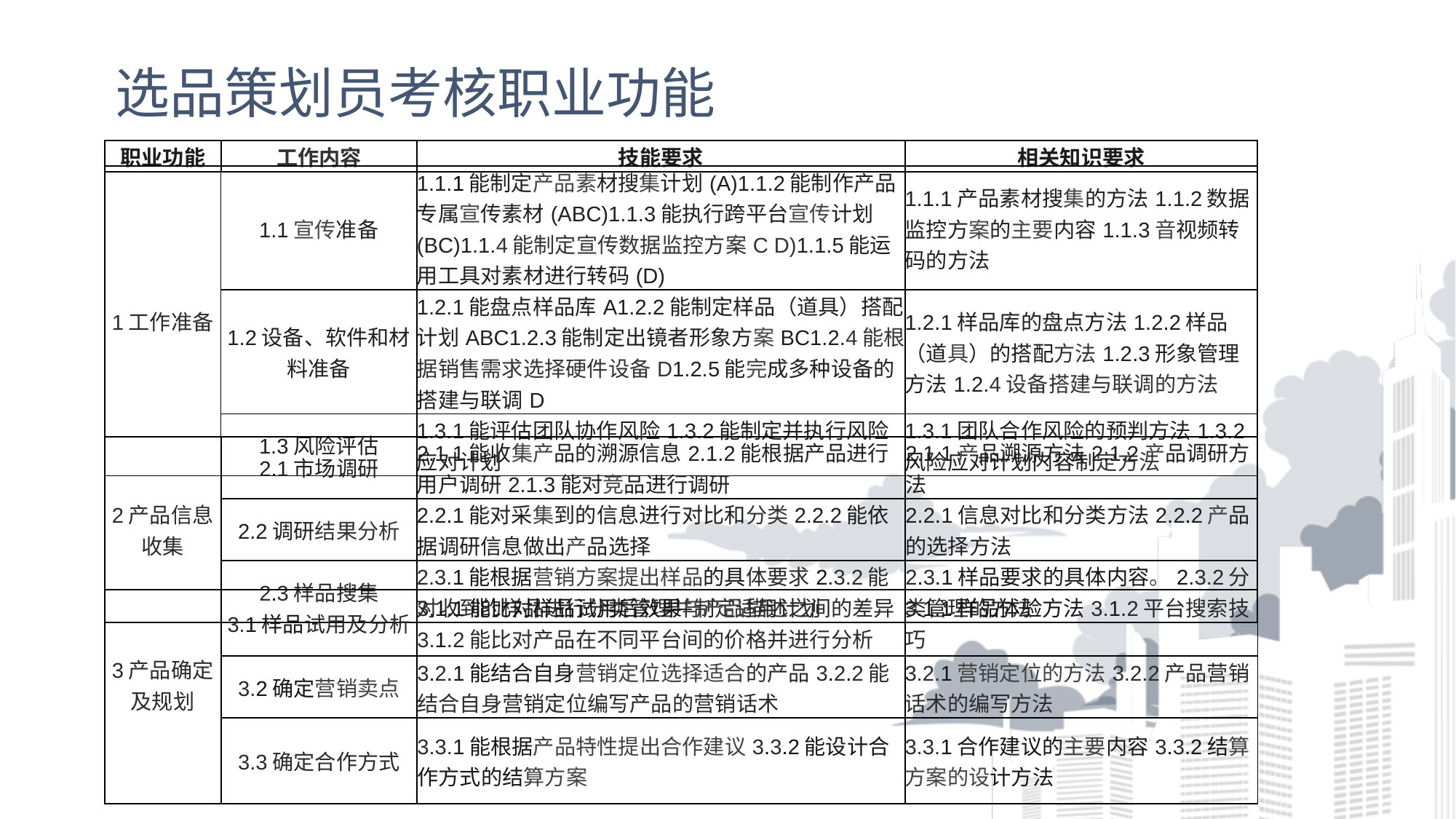

# 选品策划员考核职业功能
| 职业功能 | 工作内容 | 技能要求 | 相关知识要求 |
| --- | --- | --- | --- |
| 1工作准备 | 1.1宣传准备 | 1.1.1能制定产品素材搜集计划(A)1.1.2能制作产品专属宣传素材(ABC)1.1.3能执行跨平台宣传计划(BC)1.1.4能制定宣传数据监控方案C D)1.1.5能运用工具对素材进行转码(D) | 1.1.1产品素材搜集的方法1.1.2数据监控方案的主要内容1.1.3音视频转码的方法 |
| --- | --- | --- | --- |
|  | 1.2设备、软件和材料准备 | 1.2.1能盘点样品库A1.2.2能制定样品（道具）搭配计划ABC1.2.3能制定出镜者形象方案BC1.2.4能根据销售需求选择硬件设备D1.2.5能完成多种设备的搭建与联调D | 1.2.1样品库的盘点方法1.2.2样品（道具）的搭配方法1.2.3形象管理方法1.2.4设备搭建与联调的方法 |
|  | 1.3风险评估 | 1.3.1能评估团队协作风险1.3.2能制定并执行风险应对计划 | 1.3.1团队合作风险的预判方法1.3.2风险应对计划内容制定方法 |
| 2产品信息收集 | 2.1市场调研 | 2.1.1能收集产品的溯源信息2.1.2能根据产品进行用户调研2.1.3能对竞品进行调研 | 2.1.1产品溯源方法2.1.2产品调研方法 |
| --- | --- | --- | --- |
|  | 2.2调研结果分析 | 2.2.1能对采集到的信息进行对比和分类2.2.2能依据调研信息做出产品选择 | 2.2.1信息对比和分类方法2.2.2产品的选择方法 |
|  | 2.3样品搜集 | 2.3.1能根据营销方案提出样品的具体要求2.3.2能对收到的样品进行分类管理并制定适用计划 | 2.3.1样品要求的具体内容。2.3.2分类管理的方法 |
| 3产品确定 及规划 | 3.1样品试用及分析 | 3.1.1能比对样品试用后效果与产品描述之间的差异3.1.2能比对产品在不同平台间的价格并进行分析 | 3.1.1样品体验方法3.1.2平台搜索技巧 |
| --- | --- | --- | --- |
|  | 3.2确定营销卖点 | 3.2.1能结合自身营销定位选择适合的产品3.2.2能结合自身营销定位编写产品的营销话术 | 3.2.1营销定位的方法3.2.2产品营销话术的编写方法 |
|  | 3.3确定合作方式 | 3.3.1能根据产品特性提出合作建议3.3.2能设计合作方式的结算方案 | 3.3.1合作建议的主要内容3.3.2结算方案的设计方法 |